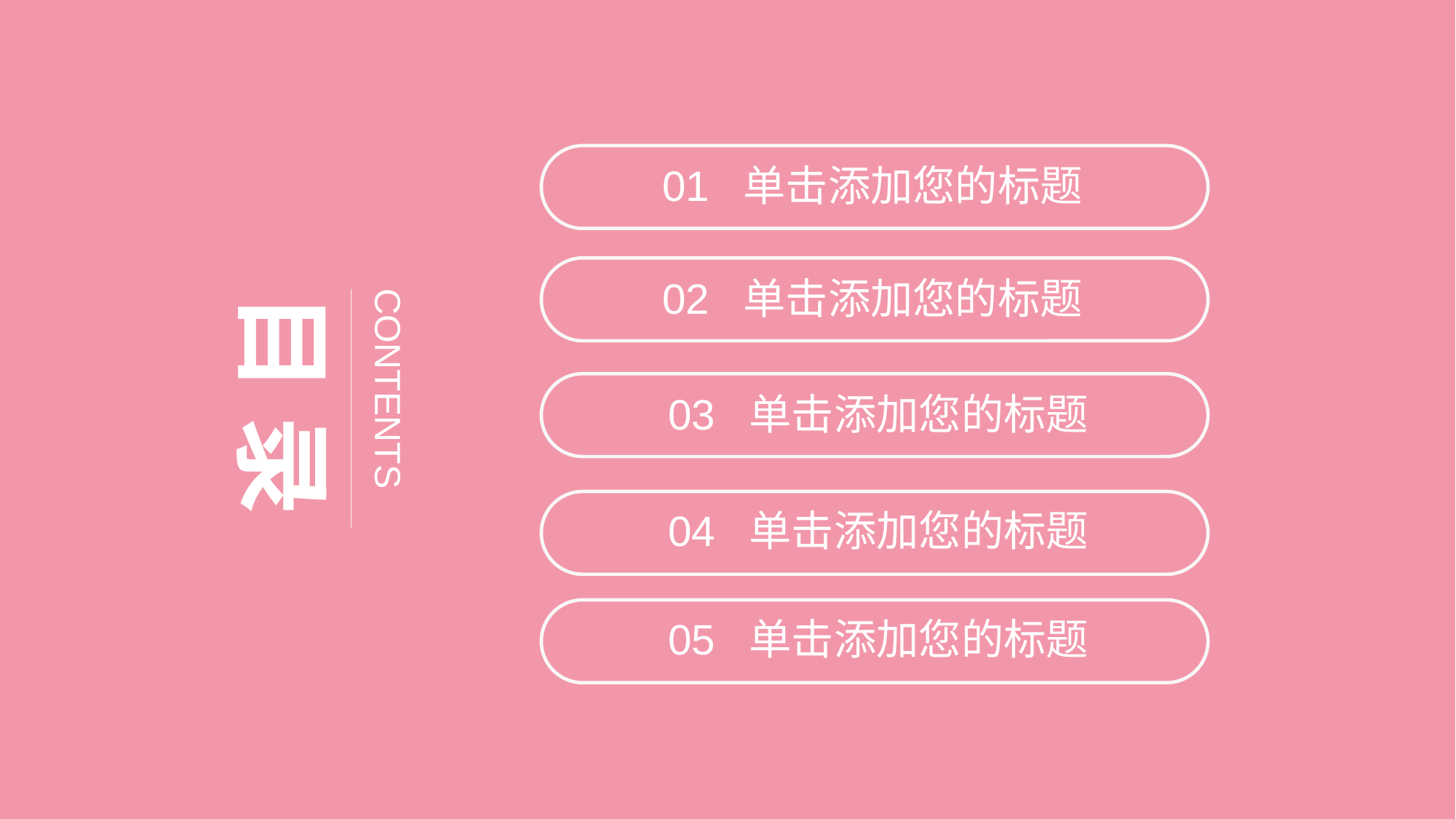

01  单击添加您的标题
目 录

02  单击添加您的标题

CONTENTS

03  单击添加您的标题

04  单击添加您的标题

05  单击添加您的标题